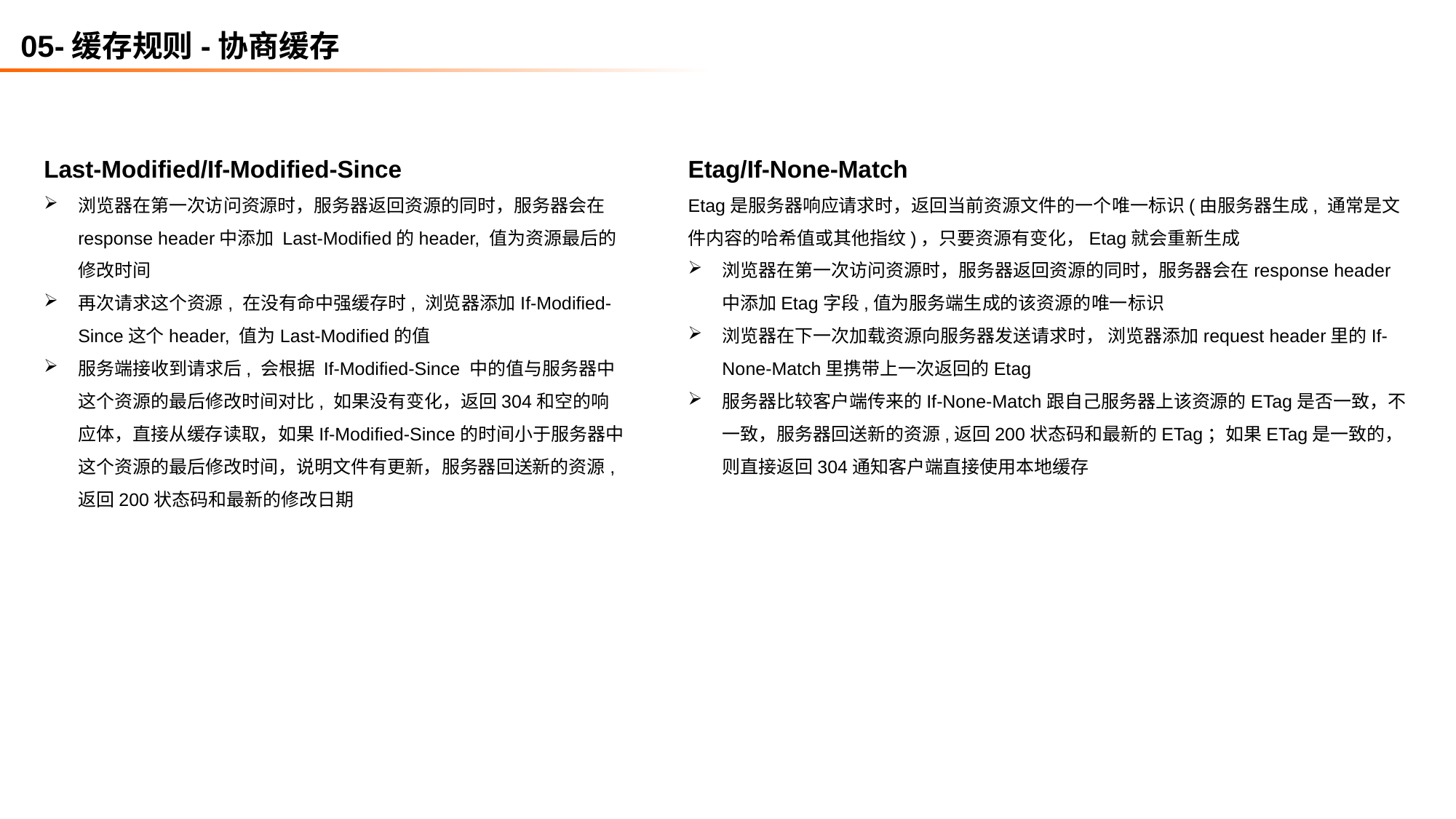

05-缓存规则-协商缓存

Last-Modified/If-Modified-Since
浏览器在第一次访问资源时，服务器返回资源的同时，服务器会在response header中添加 Last-Modified的header, 值为资源最后的修改时间
再次请求这个资源, 在没有命中强缓存时, 浏览器添加If-Modified-Since这个header, 值为Last-Modified的值
服务端接收到请求后, 会根据 If-Modified-Since 中的值与服务器中这个资源的最后修改时间对比, 如果没有变化，返回304和空的响应体，直接从缓存读取，如果If-Modified-Since的时间小于服务器中这个资源的最后修改时间，说明文件有更新，服务器回送新的资源,返回200状态码和最新的修改日期
Etag/If-None-Match
Etag是服务器响应请求时，返回当前资源文件的一个唯一标识(由服务器生成, 通常是文件内容的哈希值或其他指纹)，只要资源有变化，Etag就会重新生成
浏览器在第一次访问资源时，服务器返回资源的同时，服务器会在response header中添加Etag字段,值为服务端生成的该资源的唯一标识
浏览器在下一次加载资源向服务器发送请求时， 浏览器添加request header里的If-None-Match里携带上一次返回的Etag
服务器比较客户端传来的If-None-Match跟自己服务器上该资源的ETag是否一致，不一致，服务器回送新的资源,返回200状态码和最新的ETag；如果ETag是一致的，则直接返回304通知客户端直接使用本地缓存